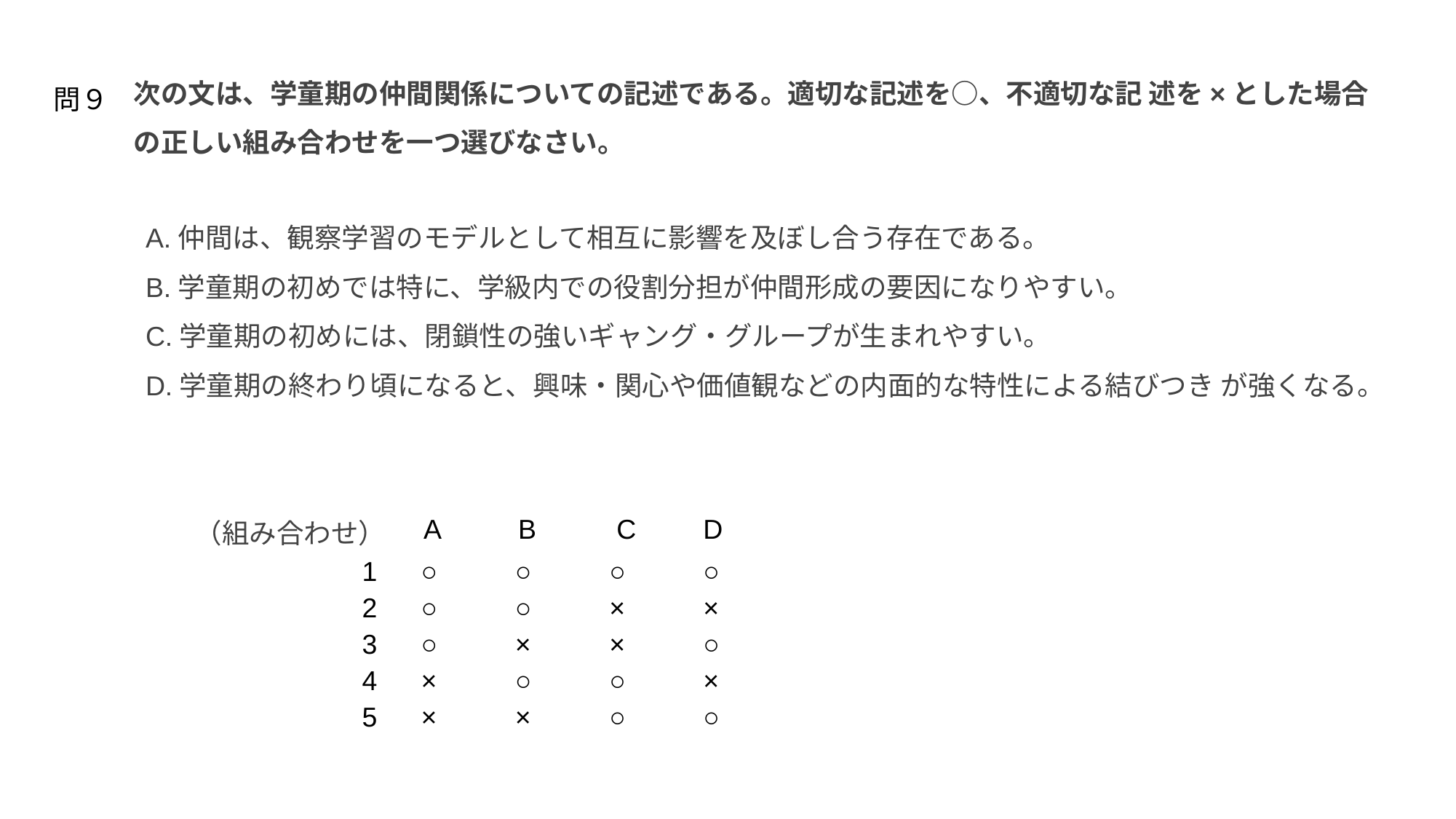

次の文は、学童期の仲間関係についての記述である。適切な記述を○、不適切な記 述を×とした場合の正しい組み合わせを一つ選びなさい。
問９
A.仲間は、観察学習のモデルとして相互に影響を及ぼし合う存在である。
B.学童期の初めでは特に、学級内での役割分担が仲間形成の要因になりやすい。
C.学童期の初めには、閉鎖性の強いギャング・グループが生まれやすい。
D.学童期の終わり頃になると、興味・関心や価値観などの内面的な特性による結びつき が強くなる。
| A | B | C | D |
| --- | --- | --- | --- |
（組み合わせ）
| 1 | ○ | ○ | ○ | ○ |
| --- | --- | --- | --- | --- |
| 2 | ○ | ○ | × | × |
| 3 | ○ | × | × | ○ |
| 4 | × | ○ | ○ | × |
| 5 | × | × | ○ | ○ |